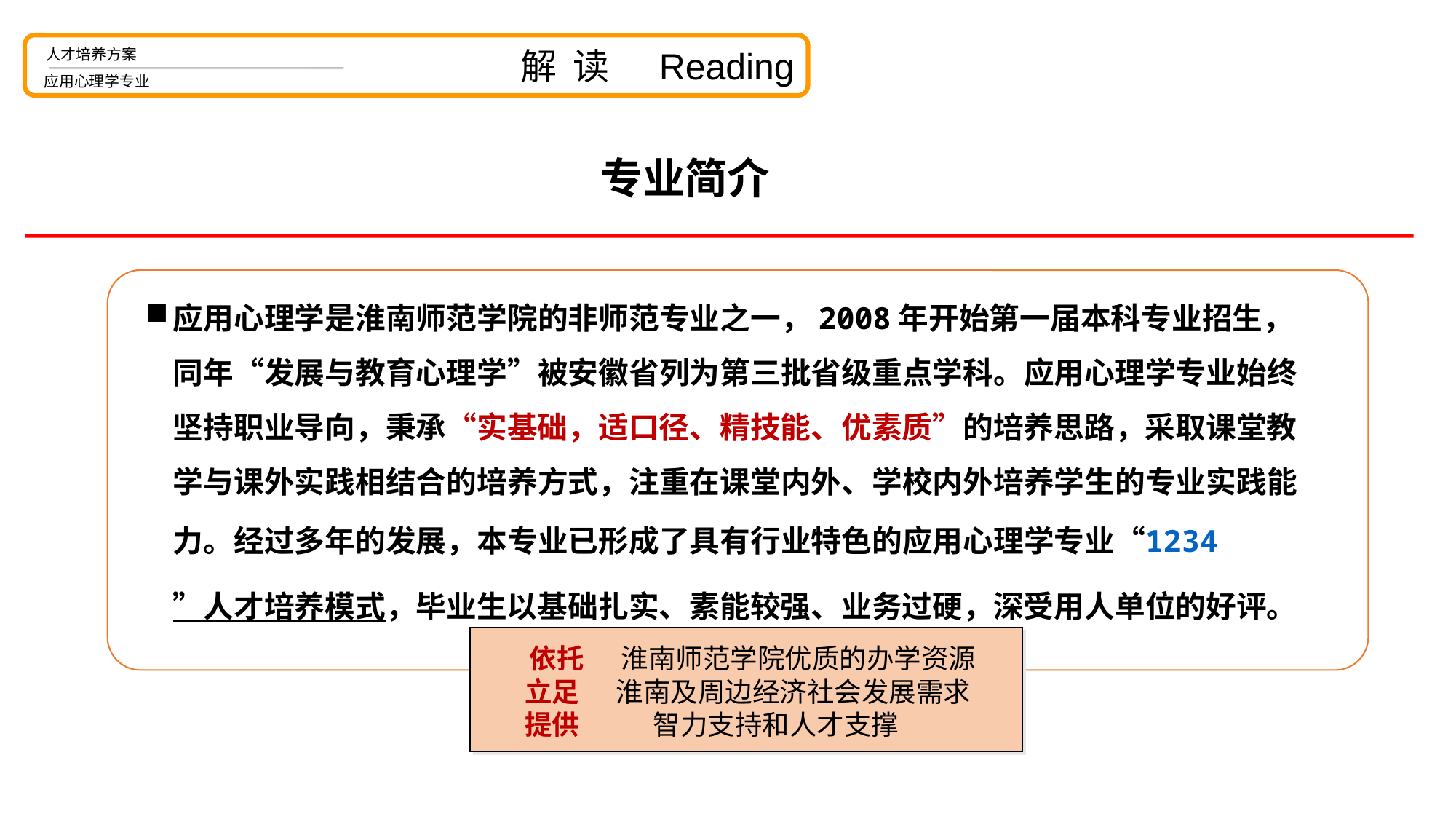

解  读     Reading
人才培养方案

应用心理学专业

专业简介

应用心理学是淮南师范学院的非师范专业之一，2008年开始第一届本科专业招生，同年“发展与教育心理学”被安徽省列为第三批省级重点学科。应用心理学专业始终坚持职业导向，秉承“实基础，适口径、精技能、优素质”的培养思路，采取课堂教学与课外实践相结合的培养方式，注重在课堂内外、学校内外培养学生的专业实践能力。经过多年的发展，本专业已形成了具有行业特色的应用心理学专业“1234”人才培养模式，毕业生以基础扎实、素能较强、业务过硬，深受用人单位的好评。
      依托      淮南师范学院优质的办学资源
      立足      淮南及周边经济社会发展需求
      提供            智力支持和人才支撑